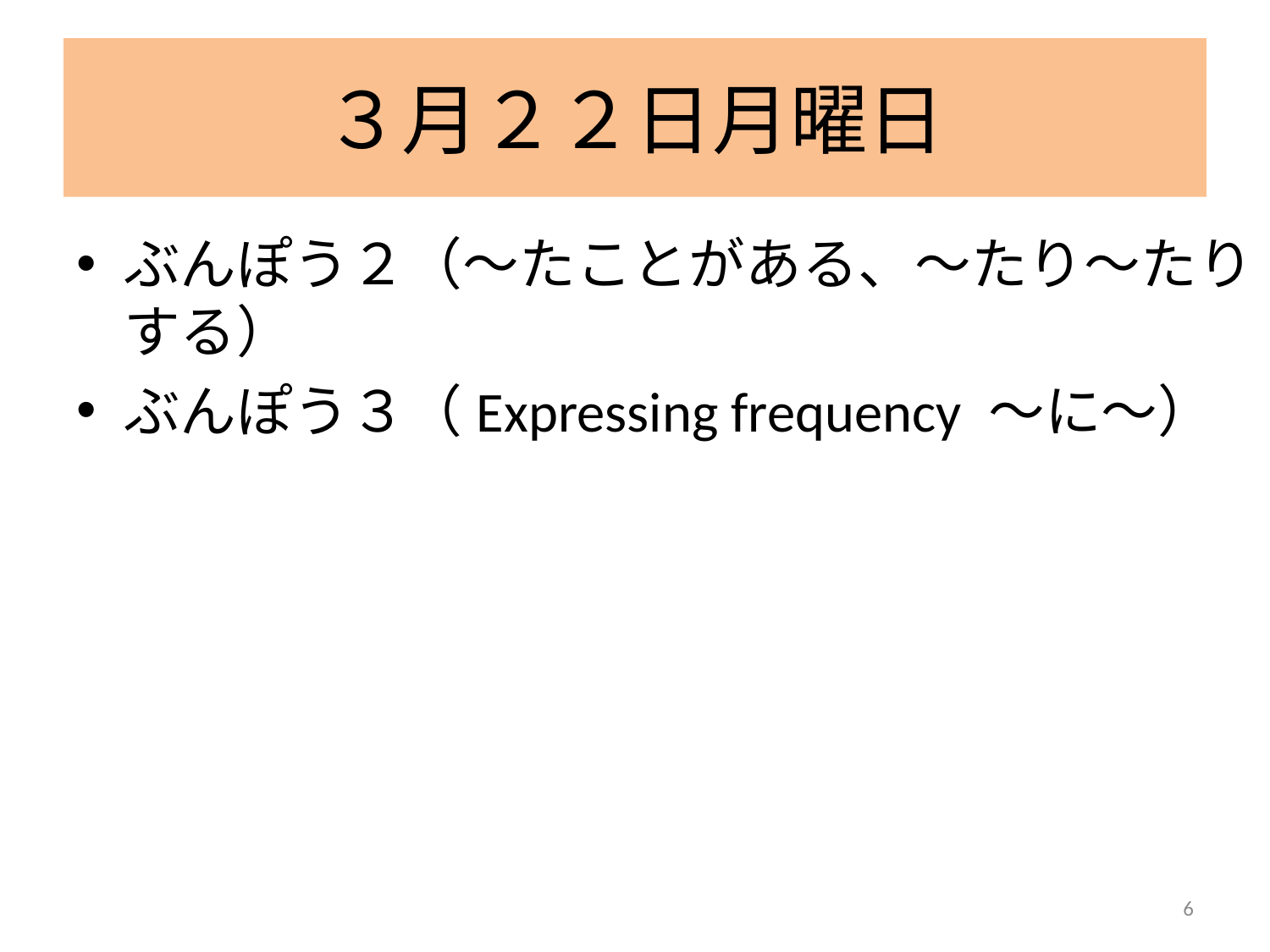

# ３月２２日月曜日
ぶんぽう２（～たことがある、～たり～たりする）
ぶんぽう３（Expressing frequency ～に～）
6